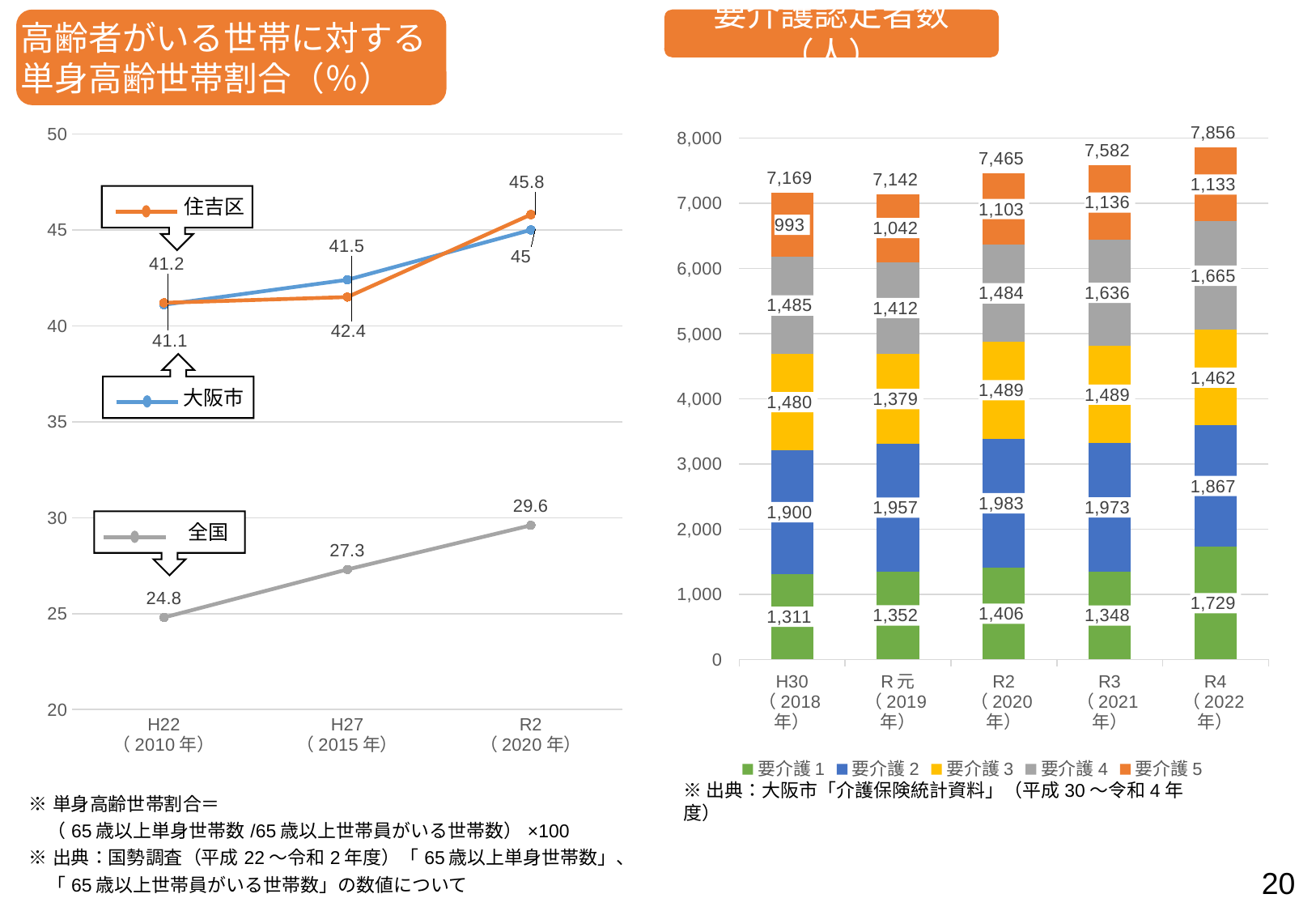

高齢者がいる世帯に対する
単身高齢世帯割合（％）
要介護認定者数（人）

### Chart

| Category | 全国 | 大阪市 | 住吉区 |
|---|---|---|---|
| H22
（2010年） | 24.8 | 41.1 | 41.2 |
| H27
（2015年） | 27.3 | 42.4 | 41.5 |
| R2
（2020年） | 29.6 | 45.0 | 45.8 |

### Chart

| Category | 要介護1 | 要介護2 | 要介護3 | 要介護4 | 要介護5 | 合計 |
|---|---|---|---|---|---|---|
| H30
（2018年） | 1311.0 | 1900.0 | 1480.0 | 1485.0 | 993.0 | 7169.0 |
| R元
（2019年） | 1352.0 | 1957.0 | 1379.0 | 1412.0 | 1042.0 | 7142.0 |
| R2
（2020年） | 1406.0 | 1983.0 | 1489.0 | 1484.0 | 1103.0 | 7465.0 |
| R3
（2021年） | 1348.0 | 1973.0 | 1489.0 | 1636.0 | 1136.0 | 7582.0 |
| R4
（2022年） | 1729.0 | 1867.0 | 1462.0 | 1665.0 | 1133.0 | 7856.0 |
住吉区

大阪市

全国

| ※単身高齢世帯割合＝ 　（65歳以上単身世帯数/65歳以上世帯員がいる世帯数）×100 |
| --- |
| ※出典：国勢調査（平成22～令和2年度）「65歳以上単身世帯数」、 　「65歳以上世帯員がいる世帯数」の数値について |
※出典：大阪市「介護保険統計資料」（平成30～令和4年度）
20